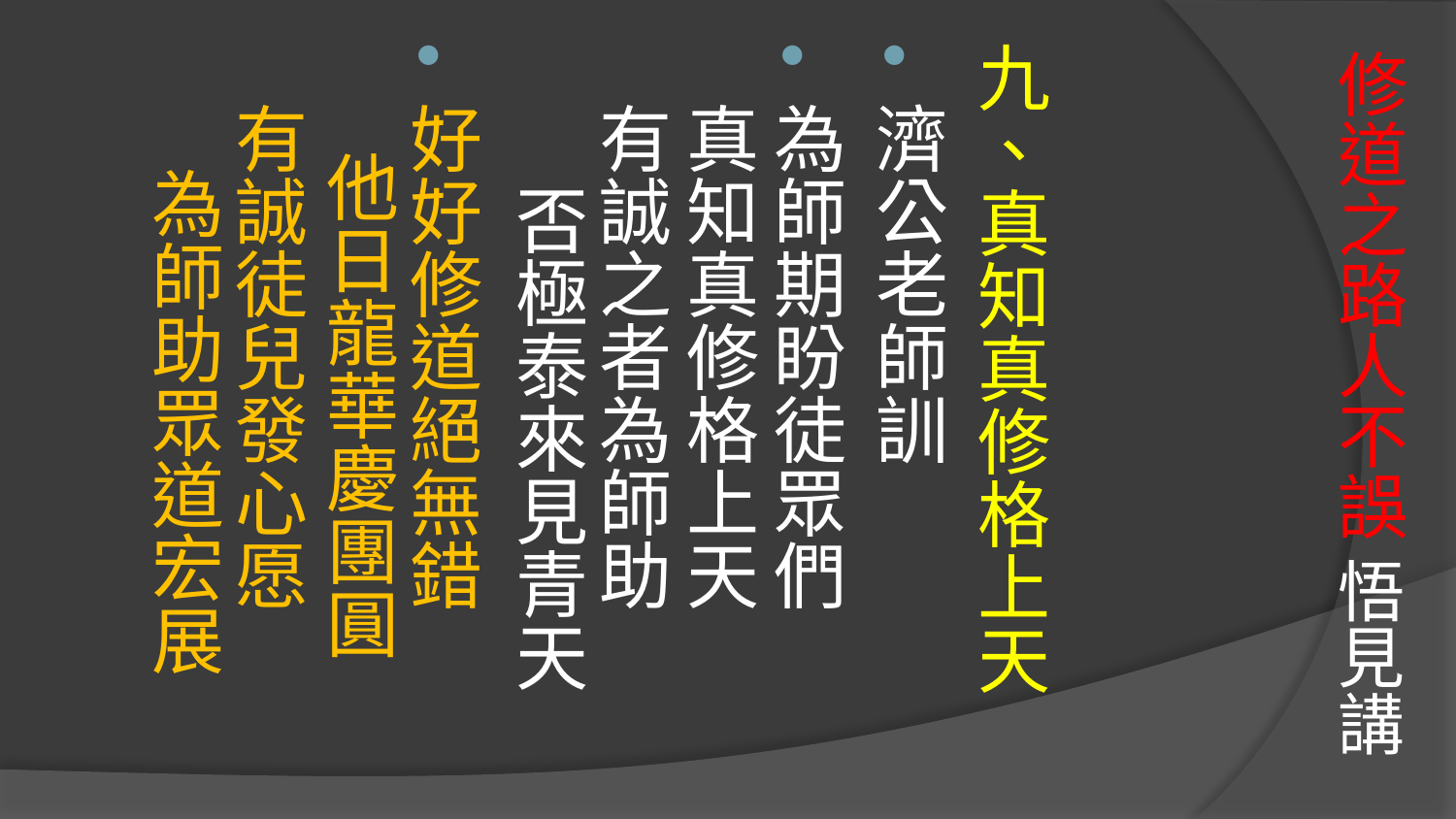

# 修道之路人不誤 悟見講
九、真知真修格上天
濟公老師訓
為師期盼徒眾們　    真知真修格上天　
有誠之者為師助　            否極泰來見青天
好好修道絕無錯　          他日龍華慶團圓　
有誠徒兒發心愿　           為師助眾道宏展